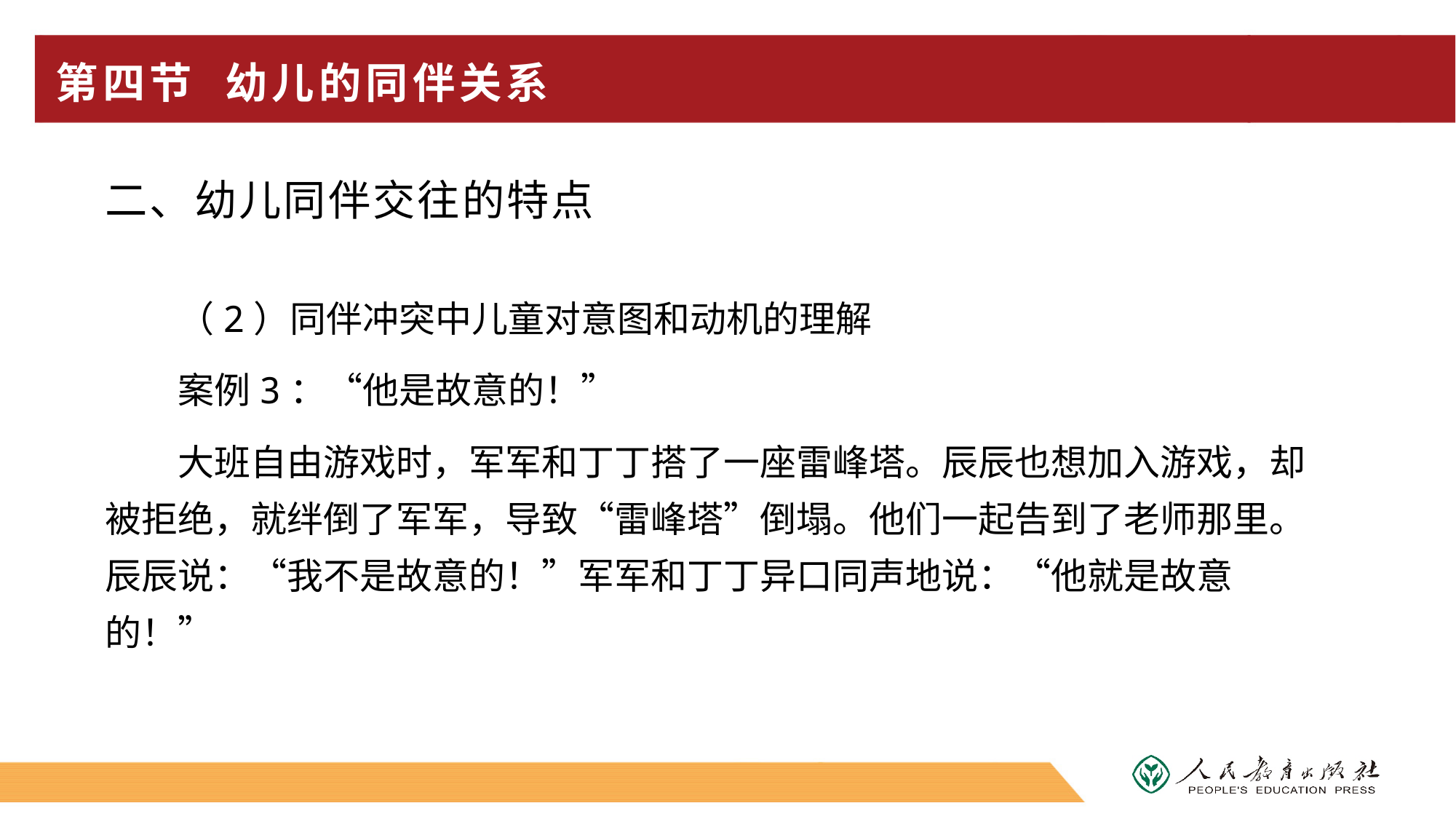

# 第四节  幼儿的同伴关系
二、幼儿同伴交往的特点
（2）同伴冲突中儿童对意图和动机的理解
案例3：“他是故意的！”
大班自由游戏时，军军和丁丁搭了一座雷峰塔。辰辰也想加入游戏，却被拒绝，就绊倒了军军，导致“雷峰塔”倒塌。他们一起告到了老师那里。辰辰说：“我不是故意的！”军军和丁丁异口同声地说：“他就是故意的！”